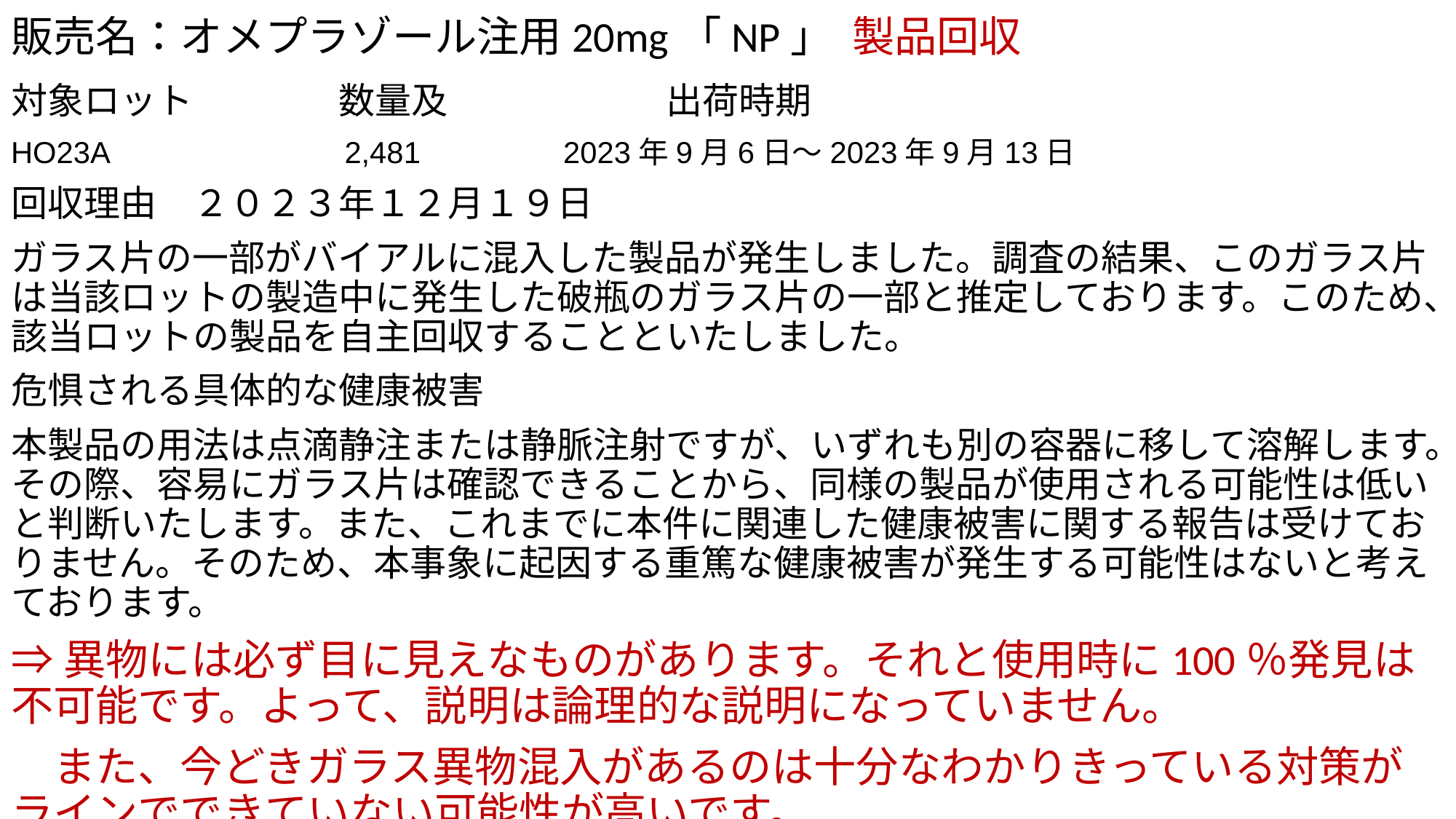

# 販売名：オメプラゾール注用20mg「NP」  製品回収
対象ロット　　　　数量及　　　　　　出荷時期
HO23A　 　　　　　　2,481　 　　　2023年9月6日～2023年9月13日
回収理由　２０２３年１２月１９日
ガラス片の一部がバイアルに混入した製品が発生しました。調査の結果、このガラス片は当該ロットの製造中に発生した破瓶のガラス片の一部と推定しております。このため、該当ロットの製品を自主回収することといたしました。
危惧される具体的な健康被害
本製品の用法は点滴静注または静脈注射ですが、いずれも別の容器に移して溶解します。その際、容易にガラス片は確認できることから、同様の製品が使用される可能性は低いと判断いたします。また、これまでに本件に関連した健康被害に関する報告は受けておりません。そのため、本事象に起因する重篤な健康被害が発生する可能性はないと考えております。
⇒異物には必ず目に見えなものがあります。それと使用時に100％発見は不可能です。よって、説明は論理的な説明になっていません。
　また、今どきガラス異物混入があるのは十分なわかりきっている対策がラインでできていない可能性が高いです。